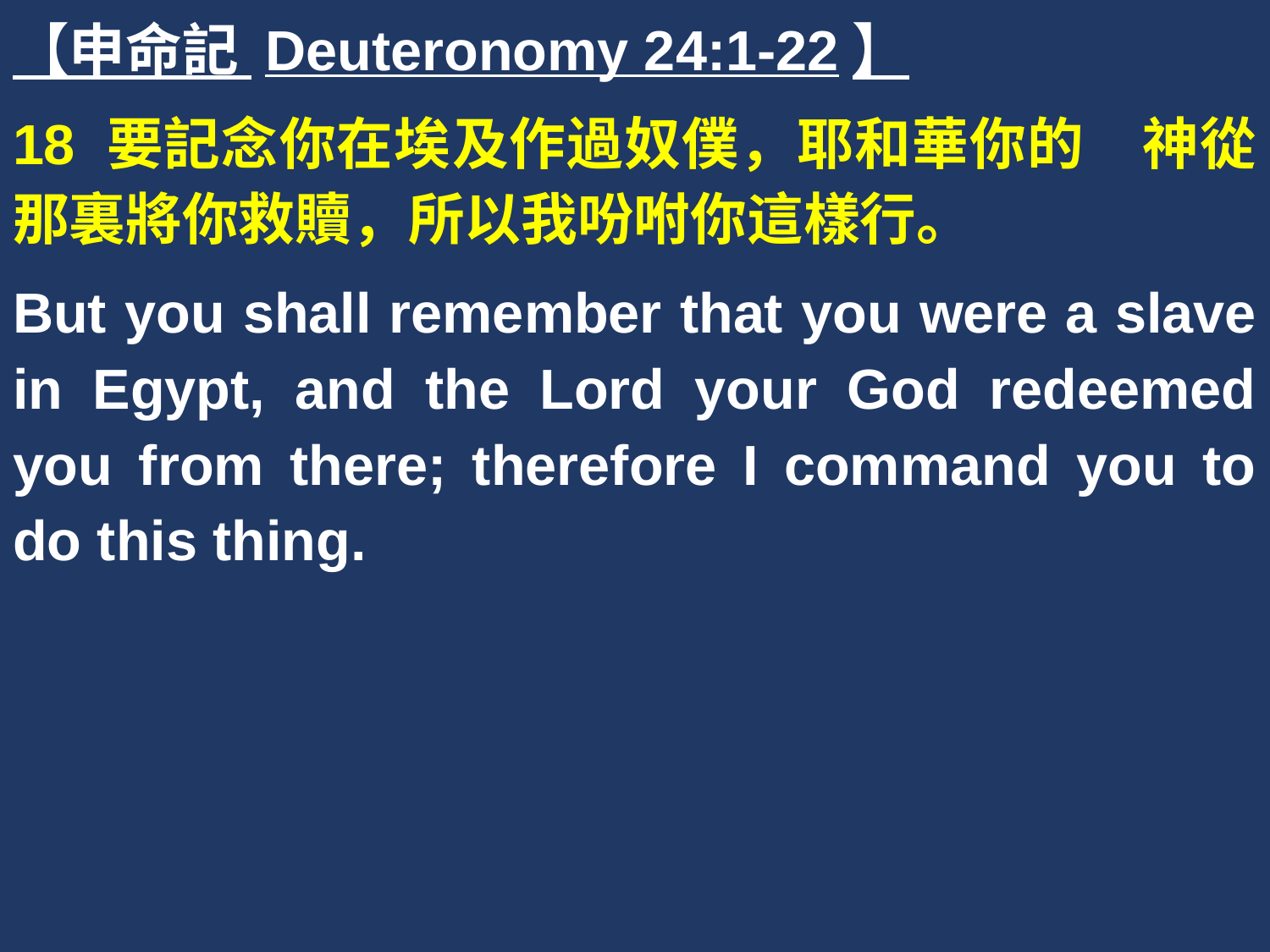

【申命記 Deuteronomy 24:1-22】
18 要記念你在埃及作過奴僕，耶和華你的　神從那裏將你救贖，所以我吩咐你這樣行。
But you shall remember that you were a slave in Egypt, and the Lord your God redeemed you from there; therefore I command you to do this thing.